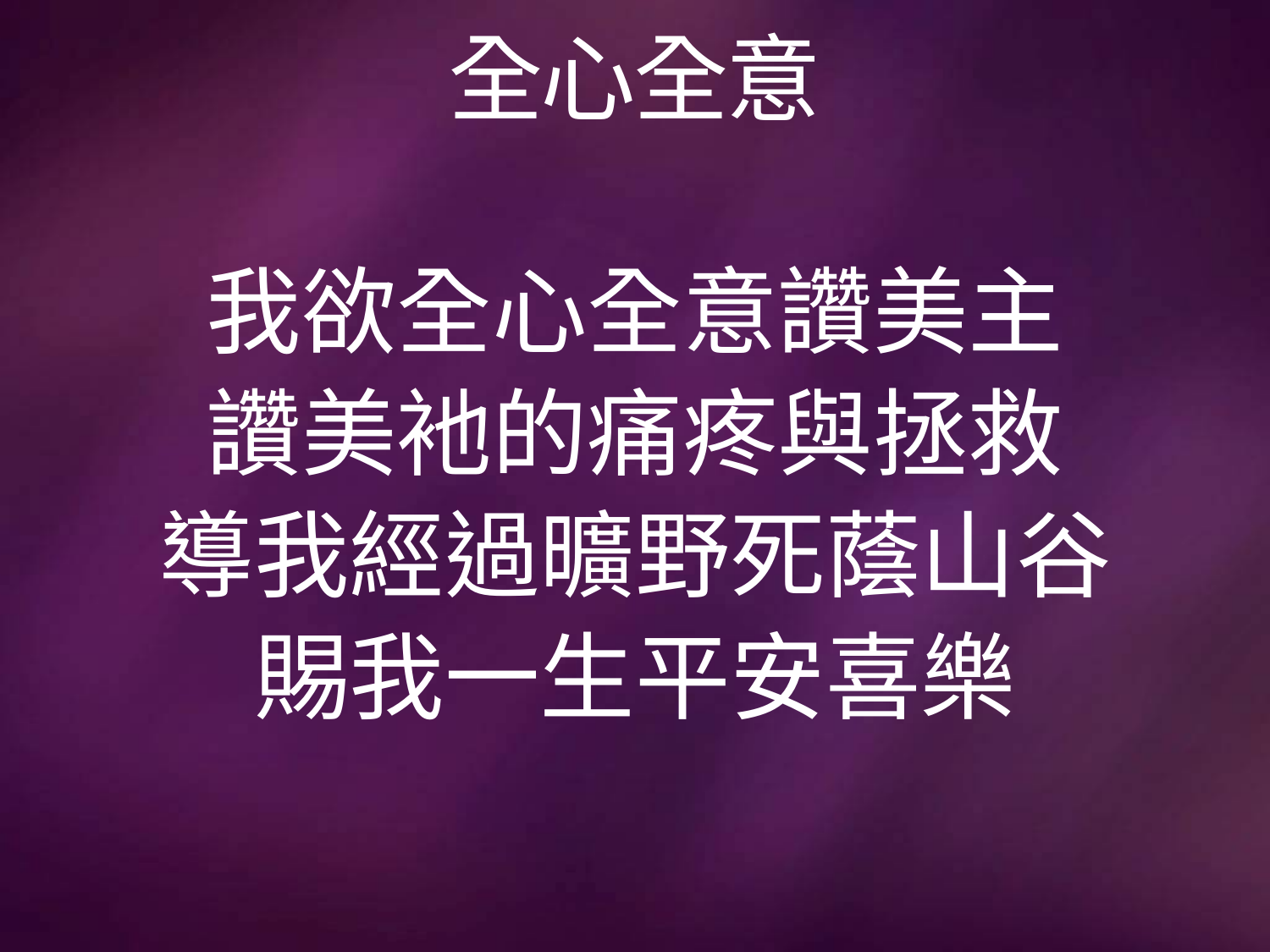

# 全心全意
我欲全心全意讚美主
讚美衪的痛疼與拯救
導我經過曠野死蔭山谷
賜我一生平安喜樂